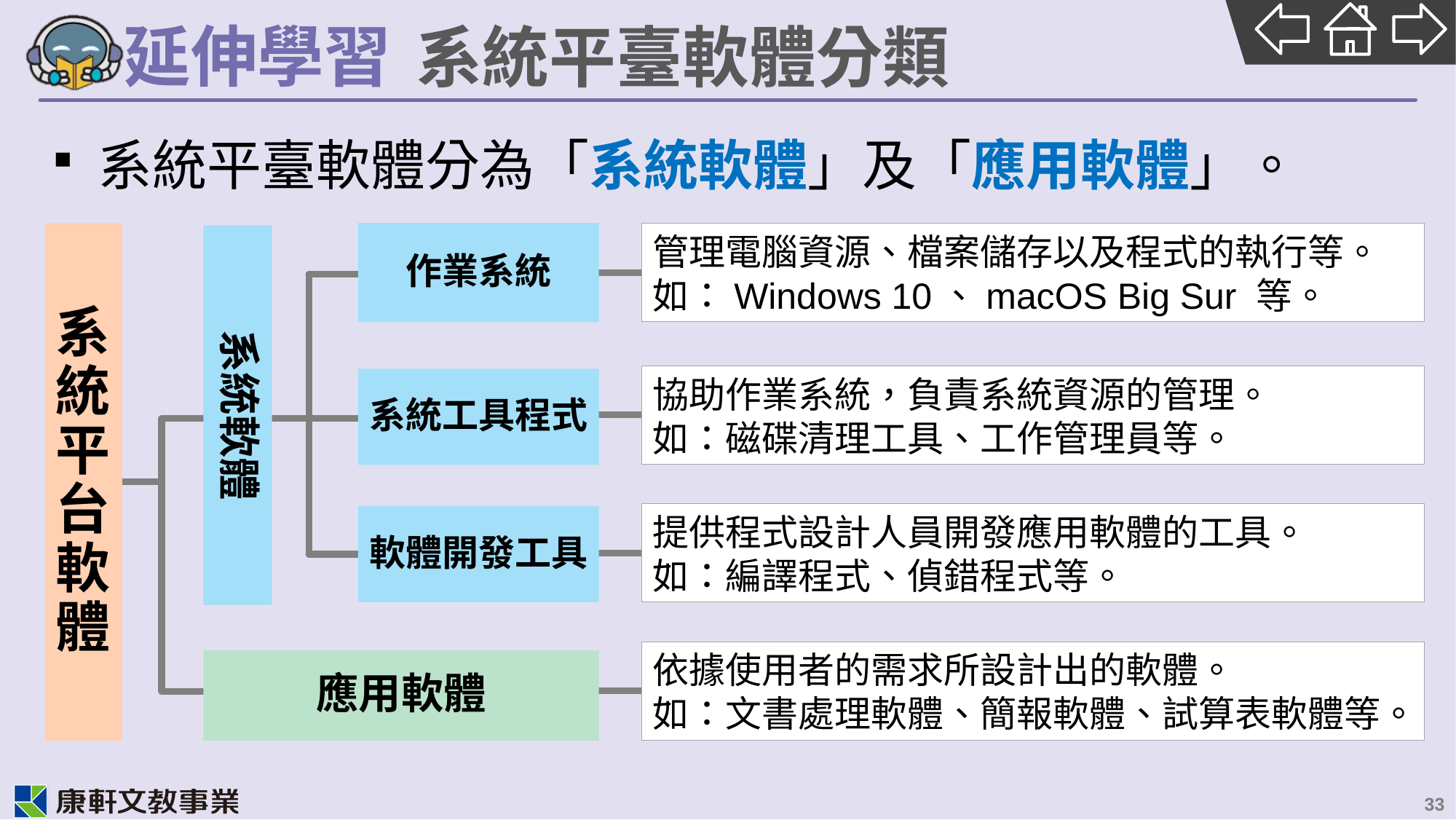

# 系統平臺軟體分類
系統平臺軟體分為「系統軟體」及「應用軟體」。
系統平台軟體

系統軟體

應用軟體

作業系統

系統工具程式

軟體開發工具
管理電腦資源、檔案儲存以及程式的執行等。
如：Windows 10、macOS Big Sur 等。
協助作業系統，負責系統資源的管理。
如：磁碟清理工具、工作管理員等。
提供程式設計人員開發應用軟體的工具。
如：編譯程式、偵錯程式等。
依據使用者的需求所設計出的軟體。
如：文書處理軟體、簡報軟體、試算表軟體等。
33